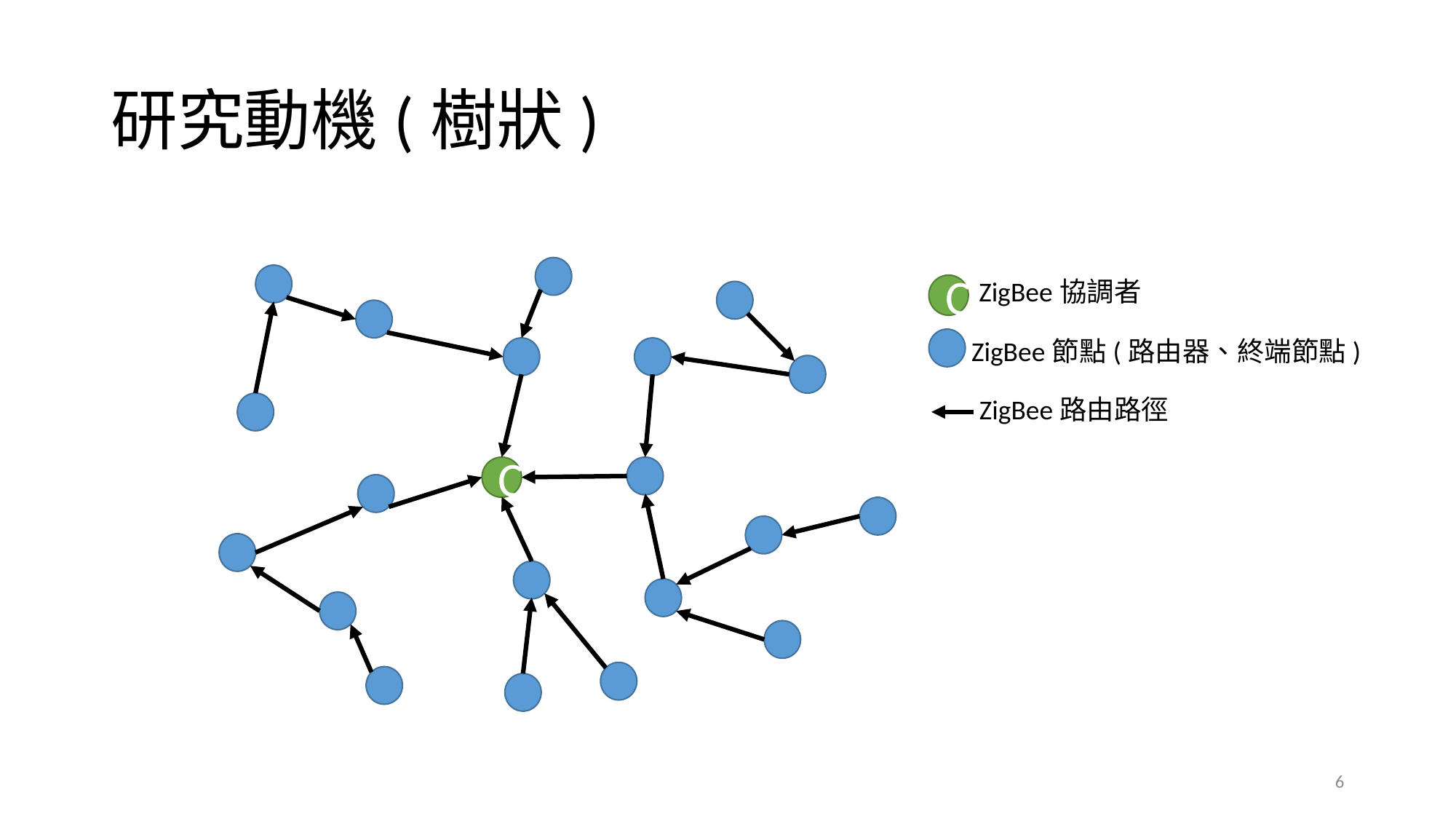

# 研究動機(樹狀)

ZigBee協調者
C

ZigBee節點(路由器、終端節點)

ZigBee路由路徑

C

6